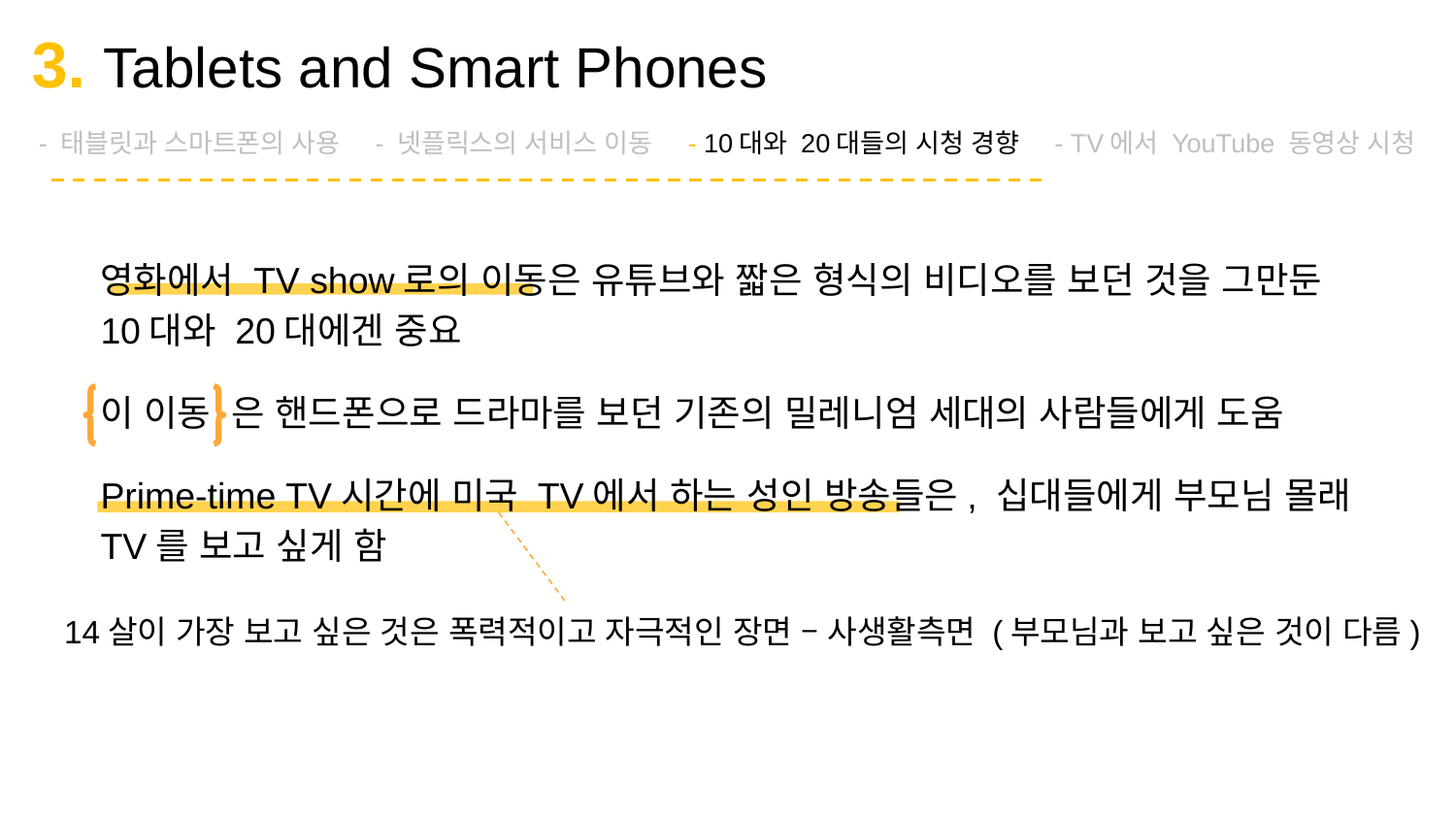

# 3. Tablets and Smart Phones
 - 태블릿과 스마트폰의 사용    - 넷플릭스의 서비스 이동    - 10대와 20대들의 시청 경향    - TV에서 YouTube 동영상 시청
영화에서 TV show로의 이동은 유튜브와 짧은 형식의 비디오를 보던 것을 그만둔 10대와 20대에겐 중요
이 이동  은 핸드폰으로 드라마를 보던 기존의 밀레니엄 세대의 사람들에게 도움
Prime-time TV시간에 미국 TV에서 하는 성인 방송들은, 십대들에게 부모님 몰래 TV를 보고 싶게 함

14살이 가장 보고 싶은 것은 폭력적이고 자극적인 장면 – 사생활측면 (부모님과 보고 싶은 것이 다름)